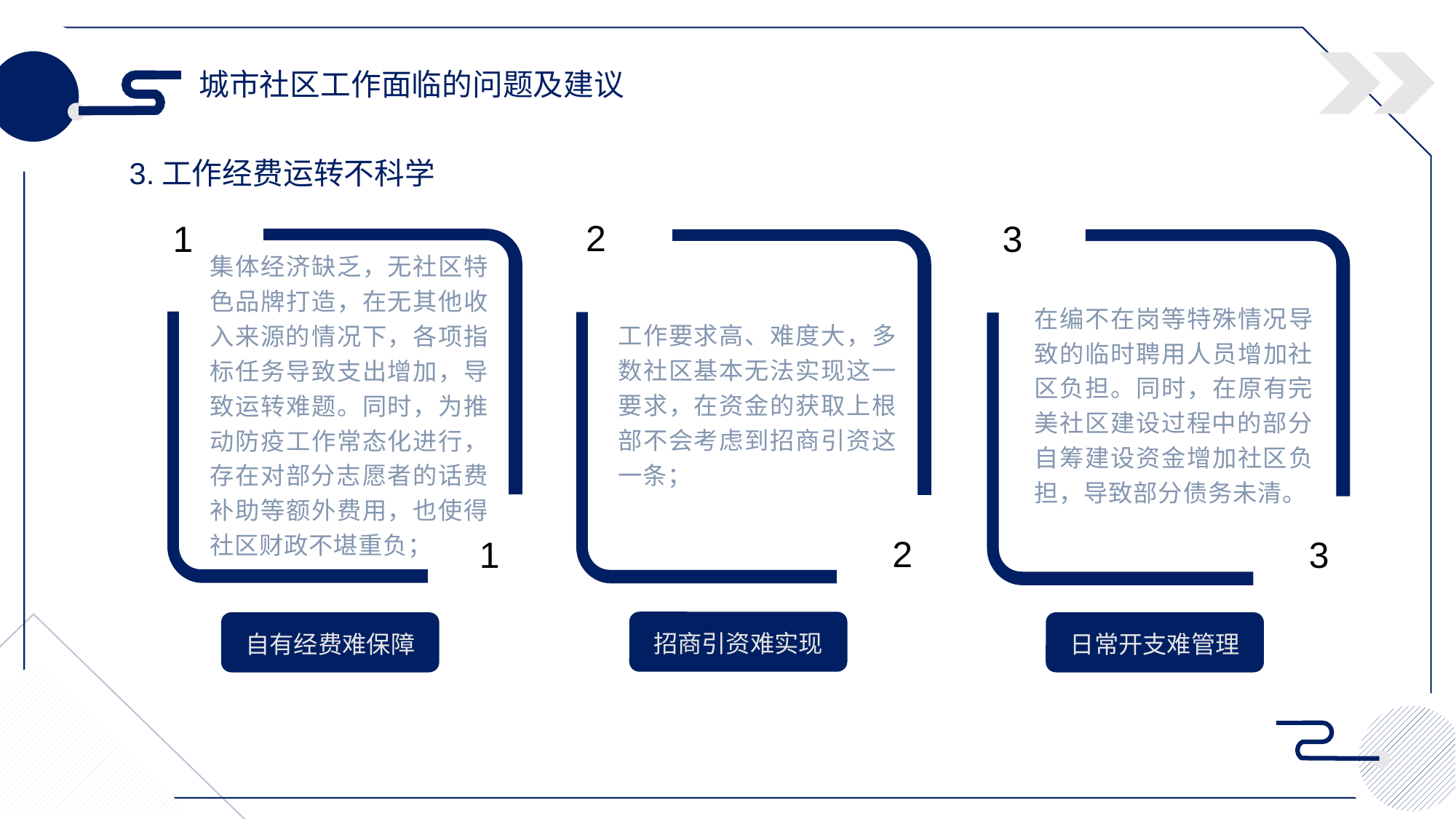

城市社区工作面临的问题及建议
3.工作经费运转不科学
工作要求高、难度大，多数社区基本无法实现这一要求，在资金的获取上根部不会考虑到招商引资这一条；
在编不在岗等特殊情况导致的临时聘用人员增加社区负担。同时，在原有完美社区建设过程中的部分自筹建设资金增加社区负担，导致部分债务未清。
集体经济缺乏，无社区特色品牌打造，在无其他收入来源的情况下，各项指标任务导致支出增加，导致运转难题。同时，为推动防疫工作常态化进行，存在对部分志愿者的话费补助等额外费用，也使得社区财政不堪重负；
2
1
3

2
1
3
招商引资难实现
自有经费难保障
日常开支难管理